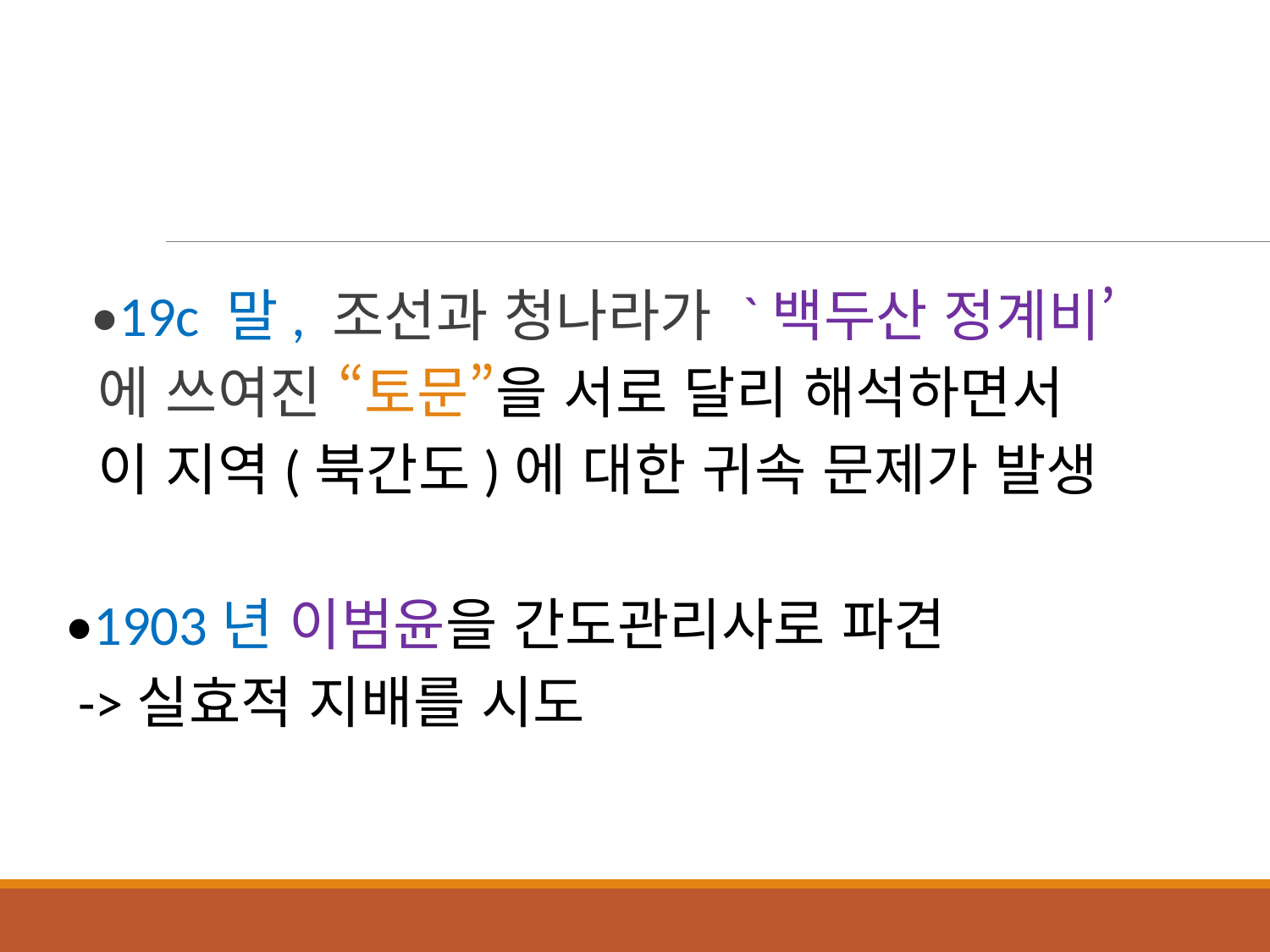

•19c 말, 조선과 청나라가 `백두산 정계비’
  에 쓰여진 “토문”을 서로 달리 해석하면서
  이 지역(북간도)에 대한 귀속 문제가 발생

 •1903년 이범윤을 간도관리사로 파견
  ->실효적 지배를 시도